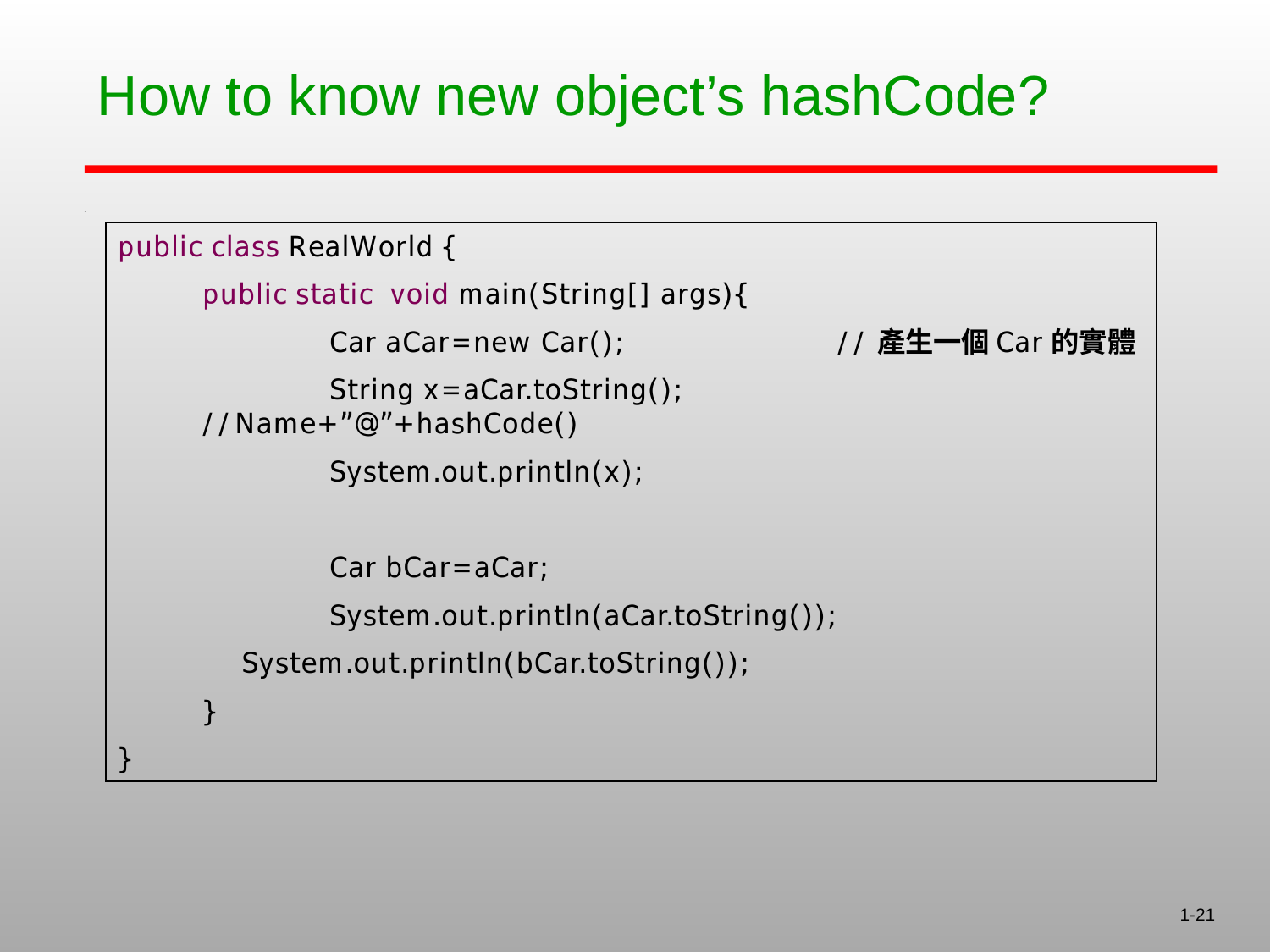

# How to know new object’s hashCode?
public class RealWorld {
	public static  void main(String[] args){
		Car aCar=new Car();		//產生一個Car的實體
		String x=aCar.toString();                  //Name+”@”+hashCode()
		System.out.println(x);

		Car bCar=aCar;
		System.out.println(aCar.toString());
               System.out.println(bCar.toString());
	}
}
1-21